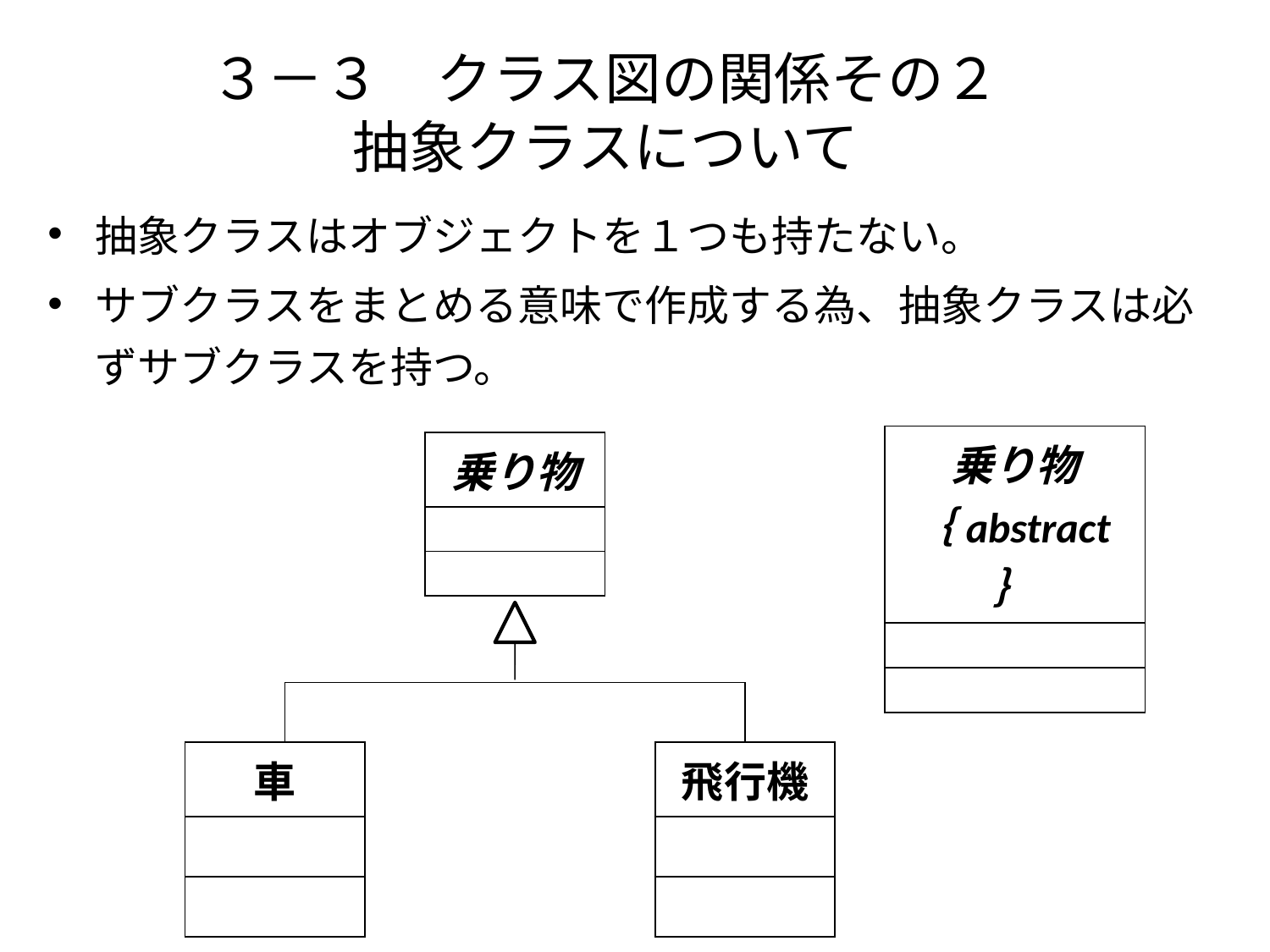

# ３－３　クラス図の関係その２ 抽象クラスについて
抽象クラスはオブジェクトを１つも持たない。
サブクラスをまとめる意味で作成する為、抽象クラスは必ずサブクラスを持つ。

| 乗り物 ｛abstract｝ |
| --- |
|  |
|  |
| 乗り物 |
| --- |
|  |
|  |

| 車 |
| --- |
|  |
|  |
| 飛行機 |
| --- |
|  |
|  |